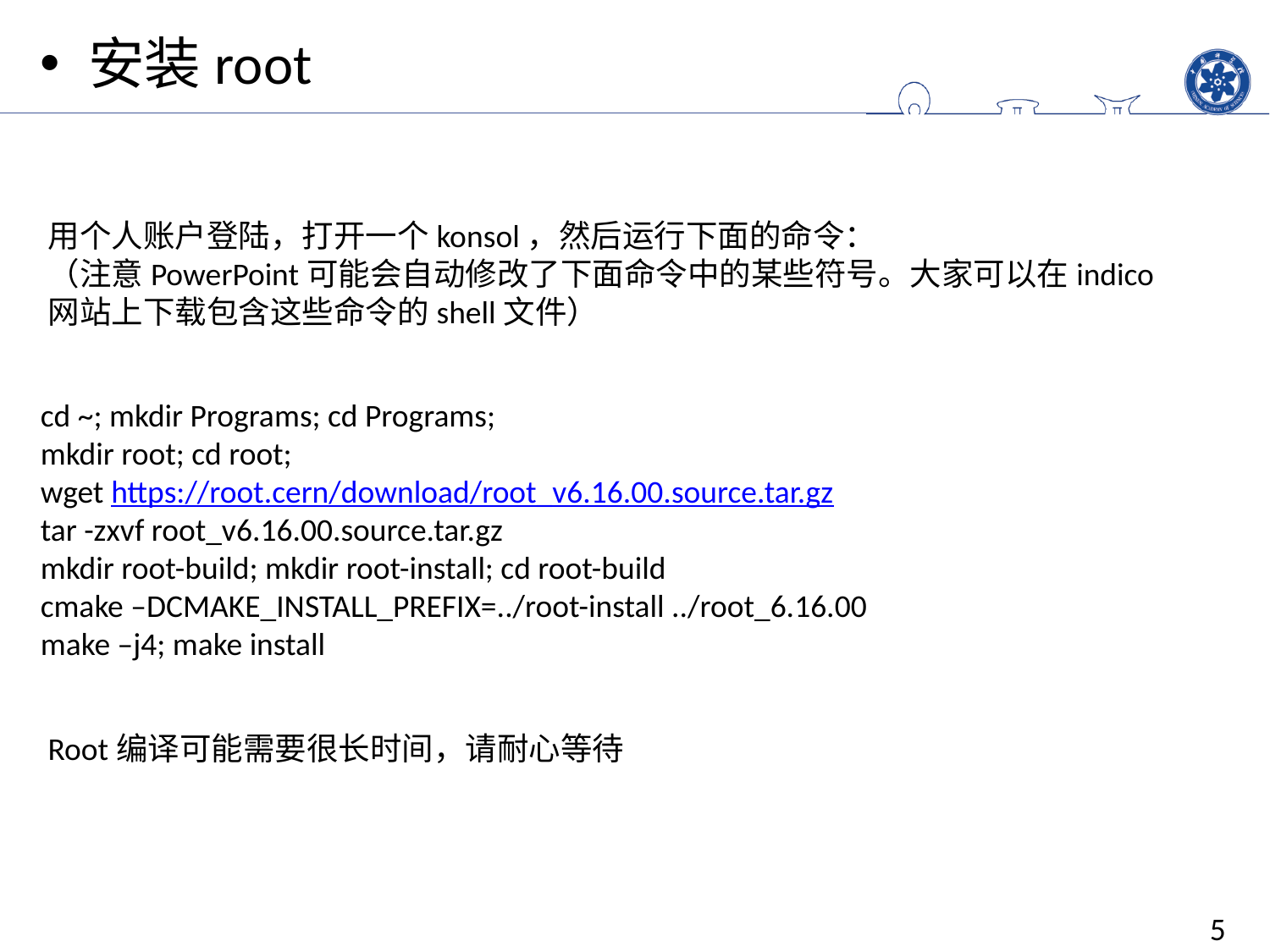

安装root
用个人账户登陆，打开一个konsol，然后运行下面的命令：
（注意PowerPoint可能会自动修改了下面命令中的某些符号。大家可以在indico网站上下载包含这些命令的shell文件）
cd ~; mkdir Programs; cd Programs;
mkdir root; cd root;
wget https://root.cern/download/root_v6.16.00.source.tar.gz
tar -zxvf root_v6.16.00.source.tar.gz
mkdir root-build; mkdir root-install; cd root-build
cmake –DCMAKE_INSTALL_PREFIX=../root-install ../root_6.16.00
make –j4; make install
Root编译可能需要很长时间，请耐心等待
5